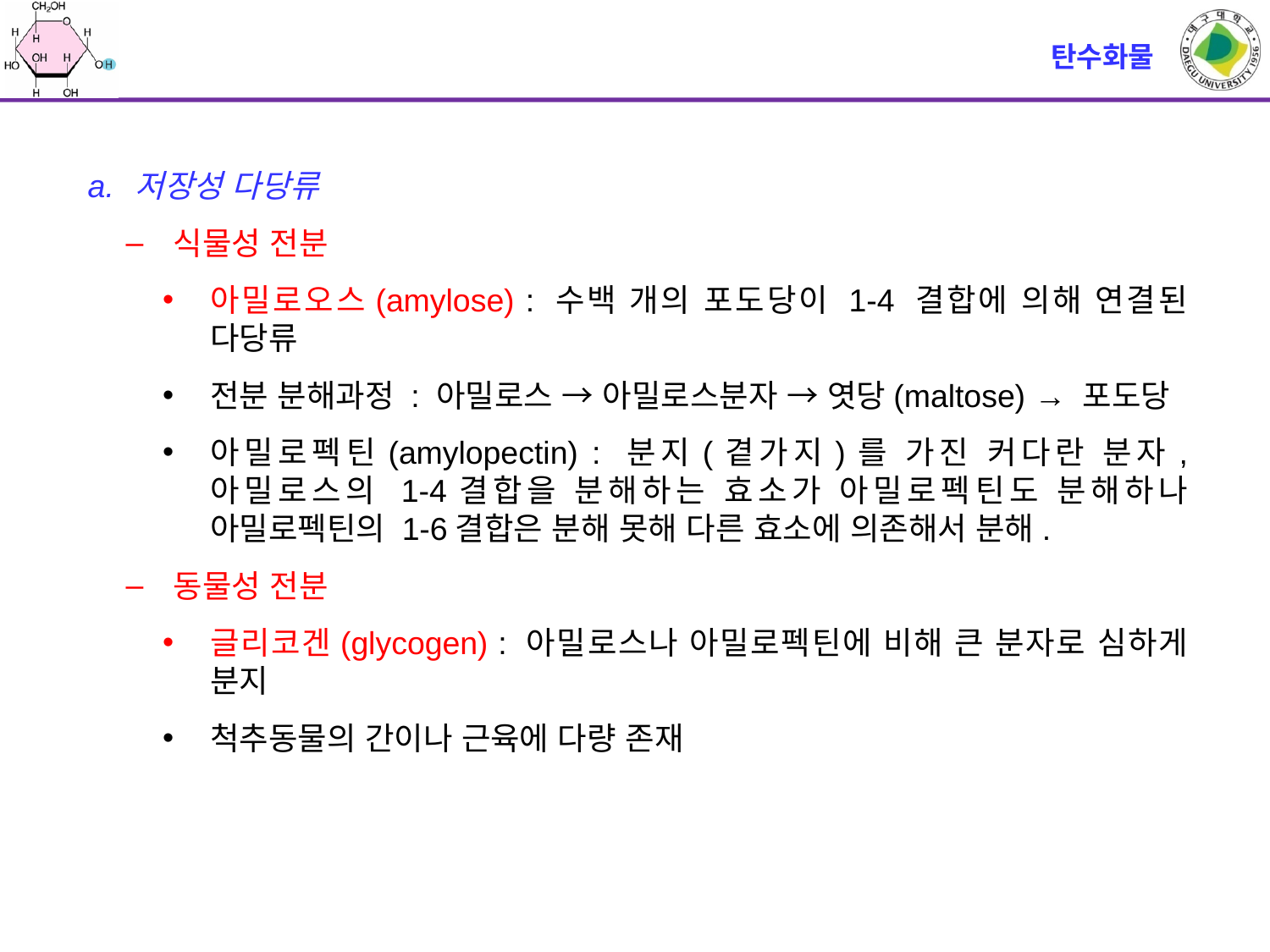

# 탄수화물
저장성 다당류
식물성 전분
아밀로오스(amylose) : 수백 개의 포도당이 1-4 결합에 의해 연결된 다당류
전분 분해과정 : 아밀로스 → 아밀로스분자 → 엿당(maltose) → 포도당
아밀로펙틴(amylopectin) : 분지(곁가지)를 가진 커다란 분자, 아밀로스의 1-4결합을 분해하는 효소가 아밀로펙틴도 분해하나 아밀로펙틴의 1-6결합은 분해 못해 다른 효소에 의존해서 분해.
동물성 전분
글리코겐(glycogen) : 아밀로스나 아밀로펙틴에 비해 큰 분자로 심하게 분지
척추동물의 간이나 근육에 다량 존재